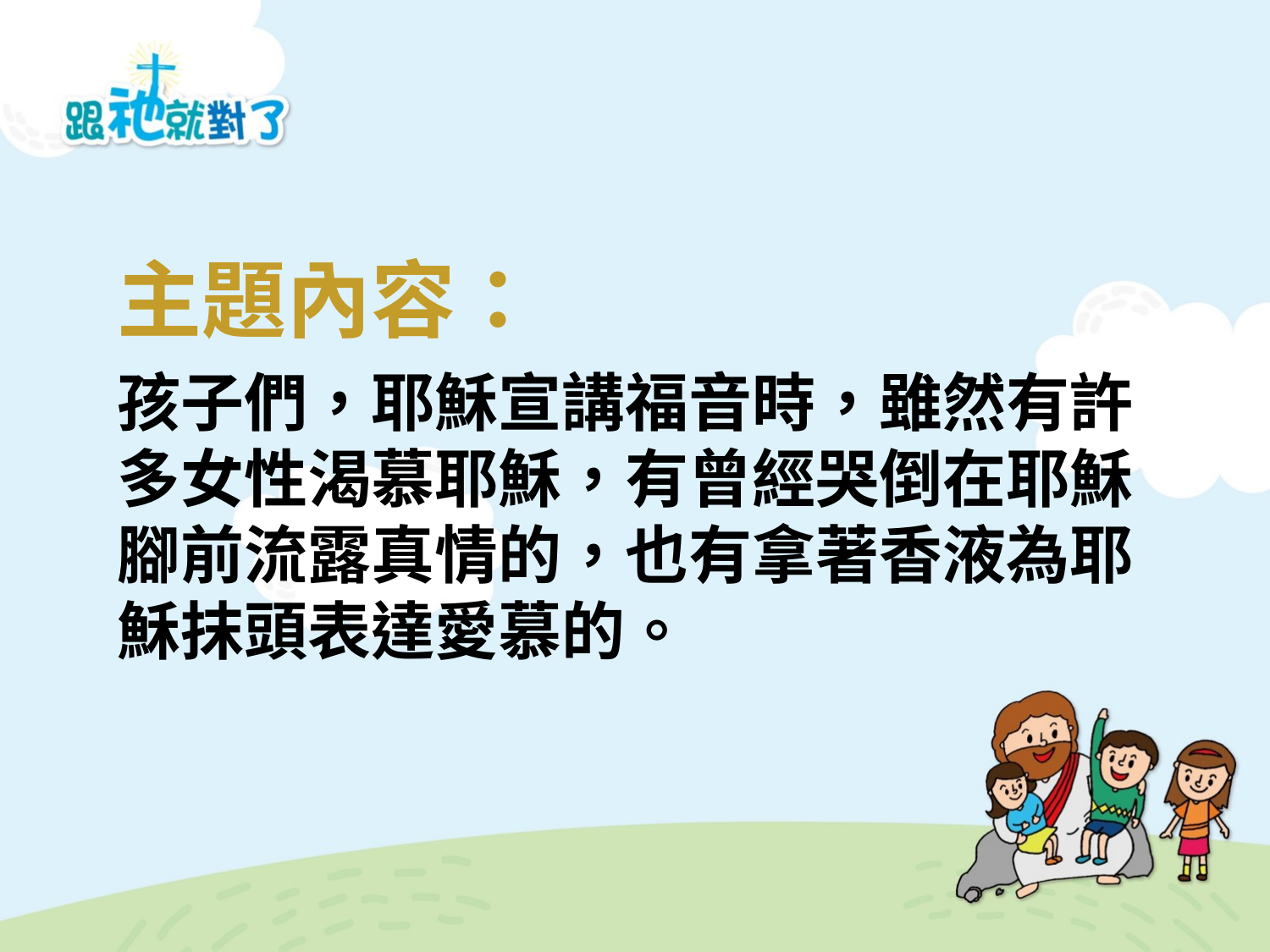

主題內容：
孩子們，耶穌宣講福音時，雖然有許多女性渴慕耶穌，有曾經哭倒在耶穌腳前流露真情的，也有拿著香液為耶穌抹頭表達愛慕的。